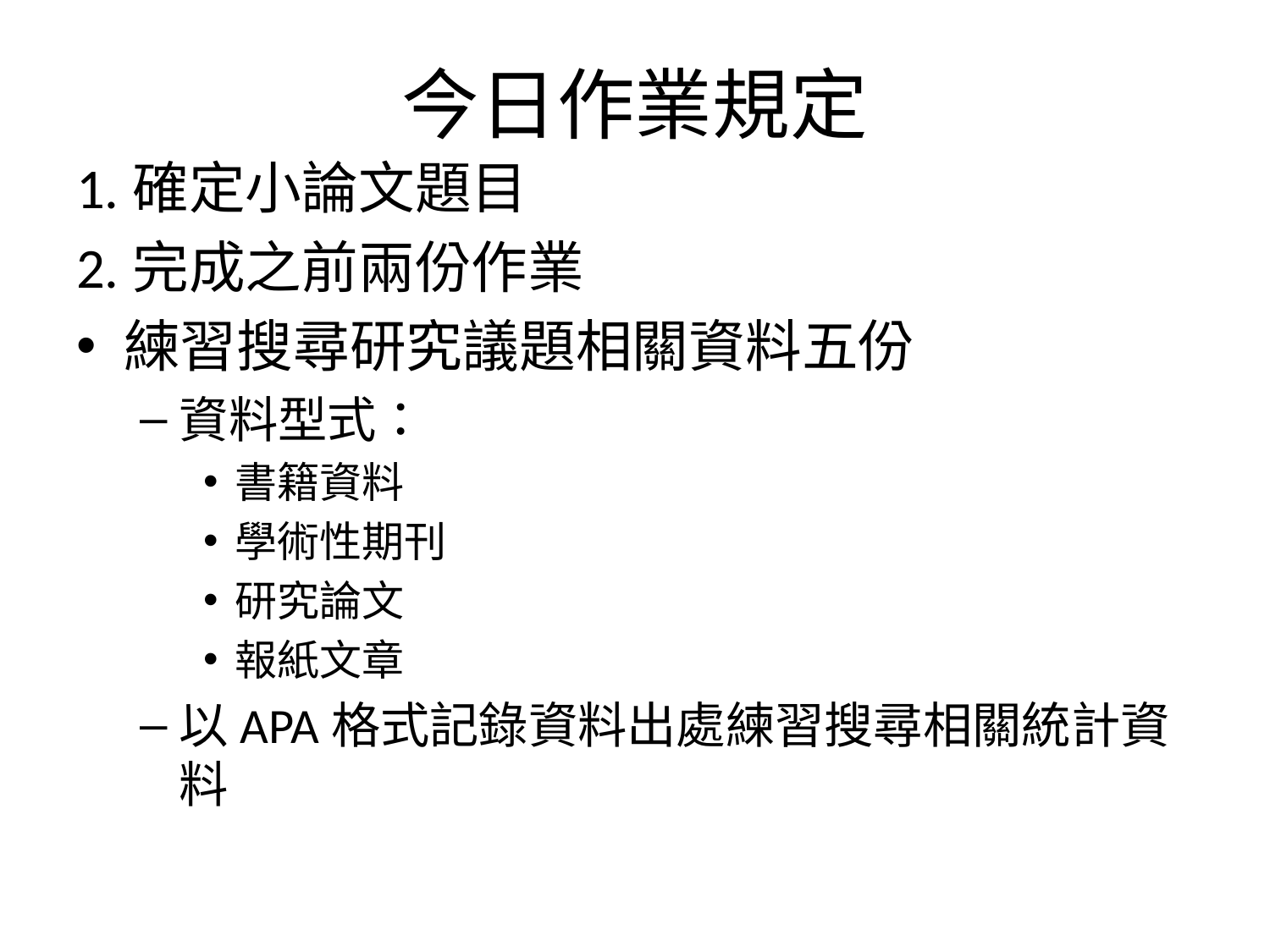

# 今日作業規定
1.確定小論文題目
2.完成之前兩份作業
練習搜尋研究議題相關資料五份
資料型式：
書籍資料
學術性期刊
研究論文
報紙文章
以APA格式記錄資料出處練習搜尋相關統計資料